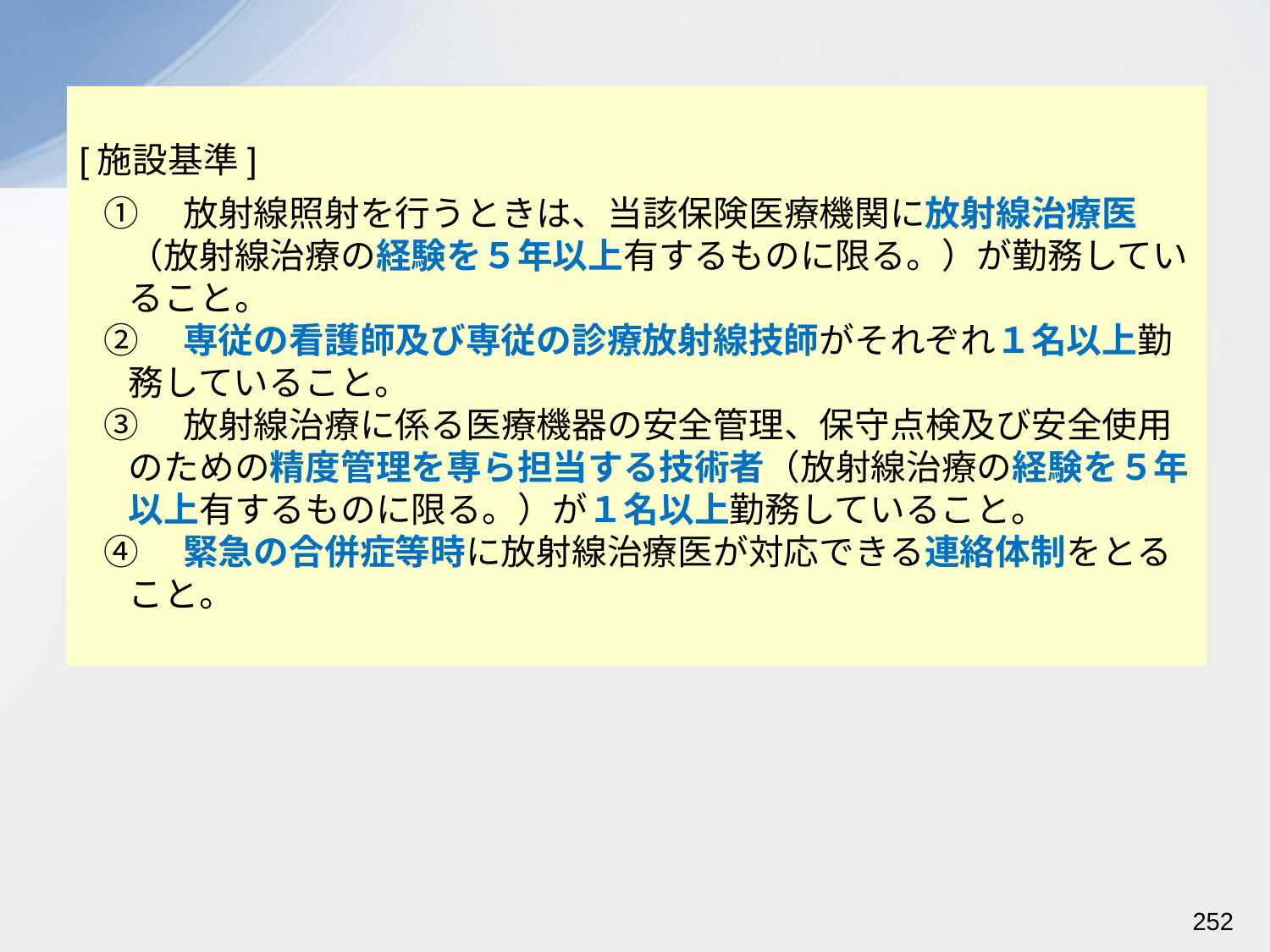

[施設基準]
①　放射線照射を行うときは、当該保険医療機関に放射線治療医（放射線治療の経験を５年以上有するものに限る。）が勤務していること。
②　専従の看護師及び専従の診療放射線技師がそれぞれ１名以上勤務していること。
③　放射線治療に係る医療機器の安全管理、保守点検及び安全使用のための精度管理を専ら担当する技術者（放射線治療の経験を５年以上有するものに限る。）が１名以上勤務していること。
④　緊急の合併症等時に放射線治療医が対応できる連絡体制をとること。
252